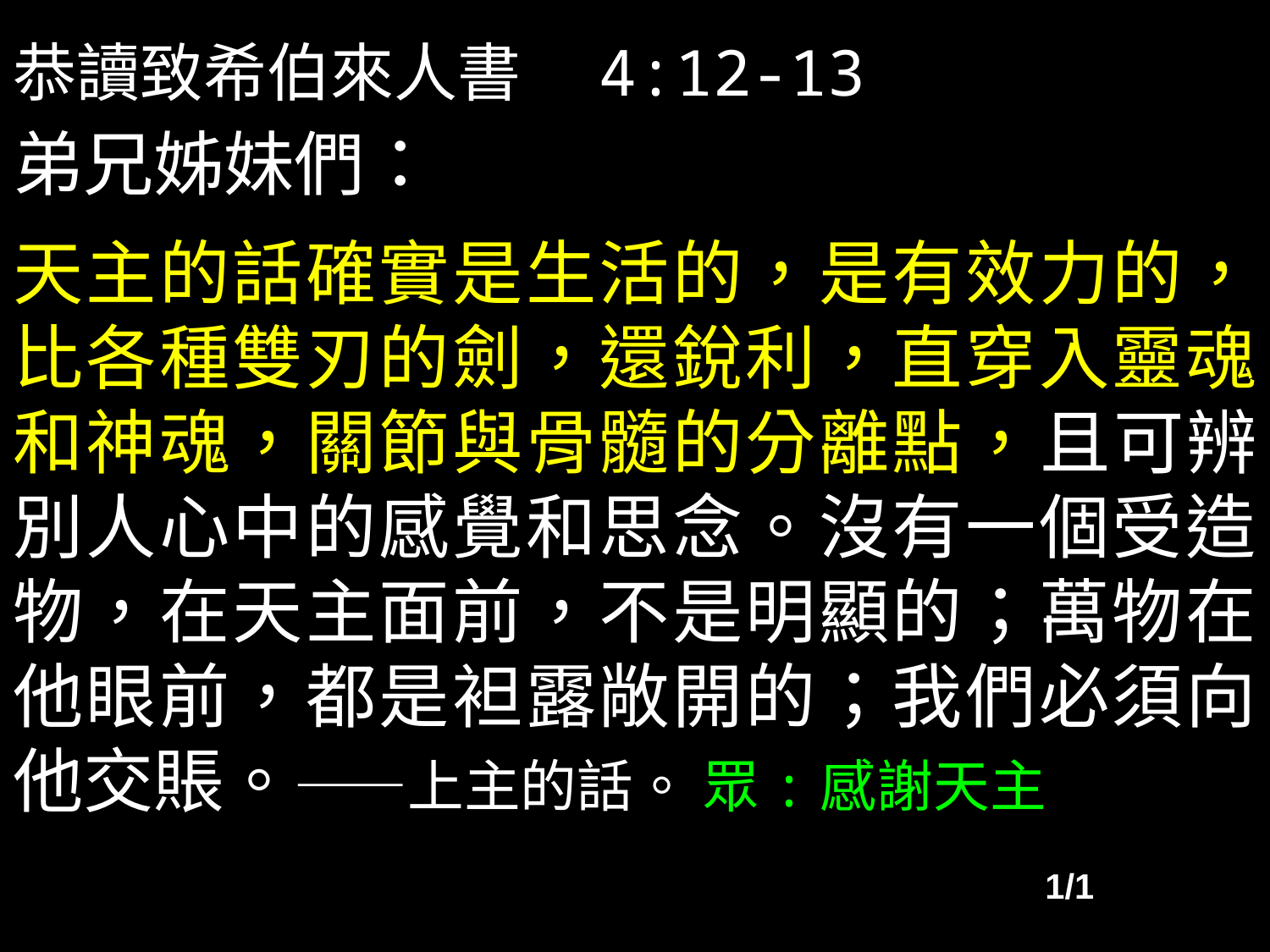

恭讀致希伯來人書　4:12-13
弟兄姊妹們：
天主的話確實是生活的，是有效力的，比各種雙刃的劍，還銳利，直穿入靈魂和神魂，關節與骨髓的分離點，且可辨別人心中的感覺和思念。沒有一個受造物，在天主面前，不是明顯的；萬物在他眼前，都是袒露敞開的；我們必須向他交賬。——上主的話。 眾:感謝天主

1/1